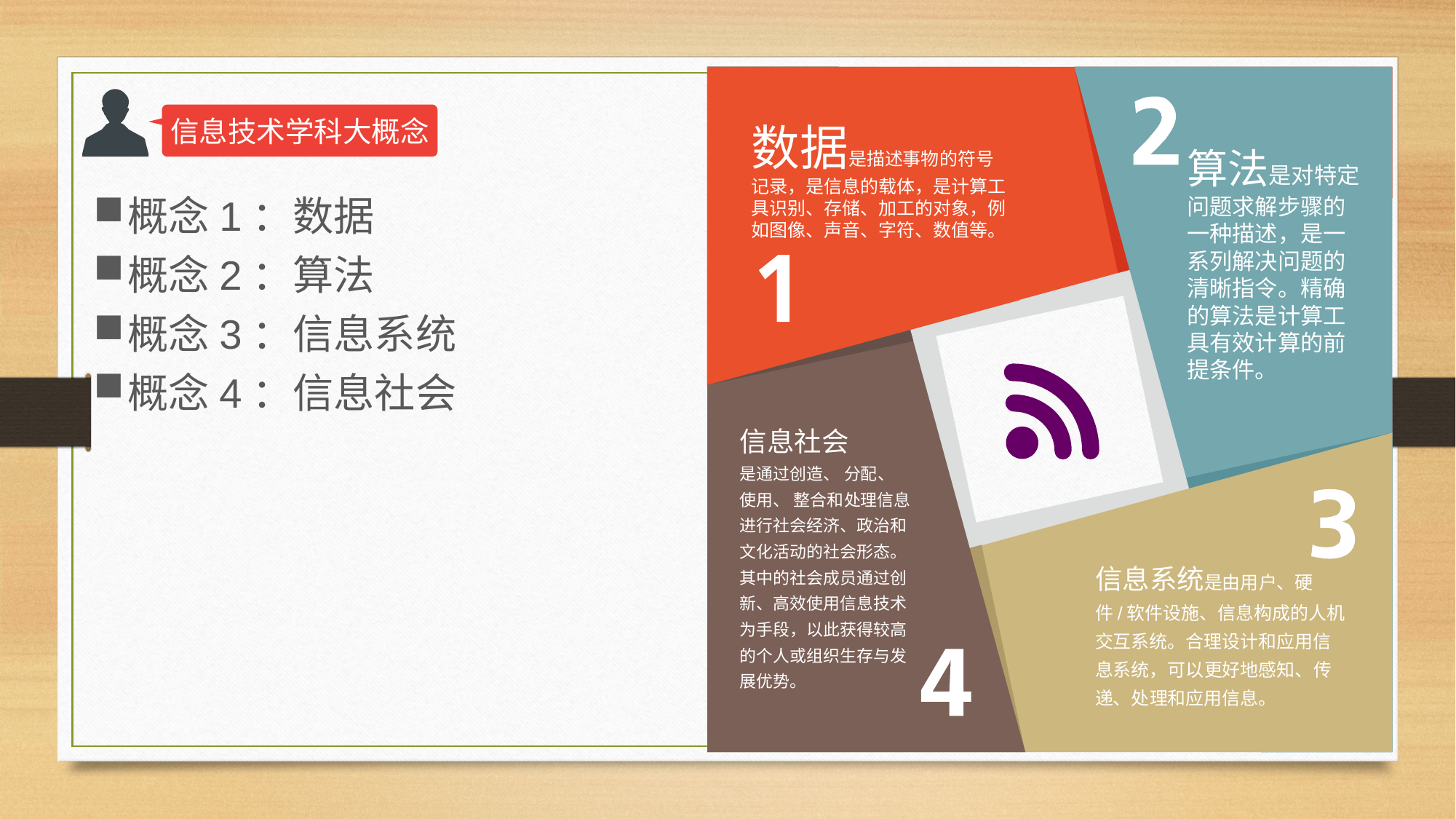

信息技术学科大概念
数据是描述事物的符号记录，是信息的载体，是计算工具识别、存储、加工的对象，例如图像、声音、字符、数值等。

算法是对特定问题求解步骤的一种描述，是一系列解决问题的清晰指令。精确的算法是计算工具有效计算的前提条件。
概念1：数据
概念2：算法
概念3：信息系统
概念4：信息社会

信息社会
是通过创造、 分配、
使用、 整合和处理信息进行社会经济、政治和文化活动的社会形态。其中的社会成员通过创新、高效使用信息技术为手段，以此获得较高的个人或组织生存与发展优势。

信息系统是由用户、硬件/软件设施、信息构成的人机交互系统。合理设计和应用信息系统，可以更好地感知、传递、处理和应用信息。